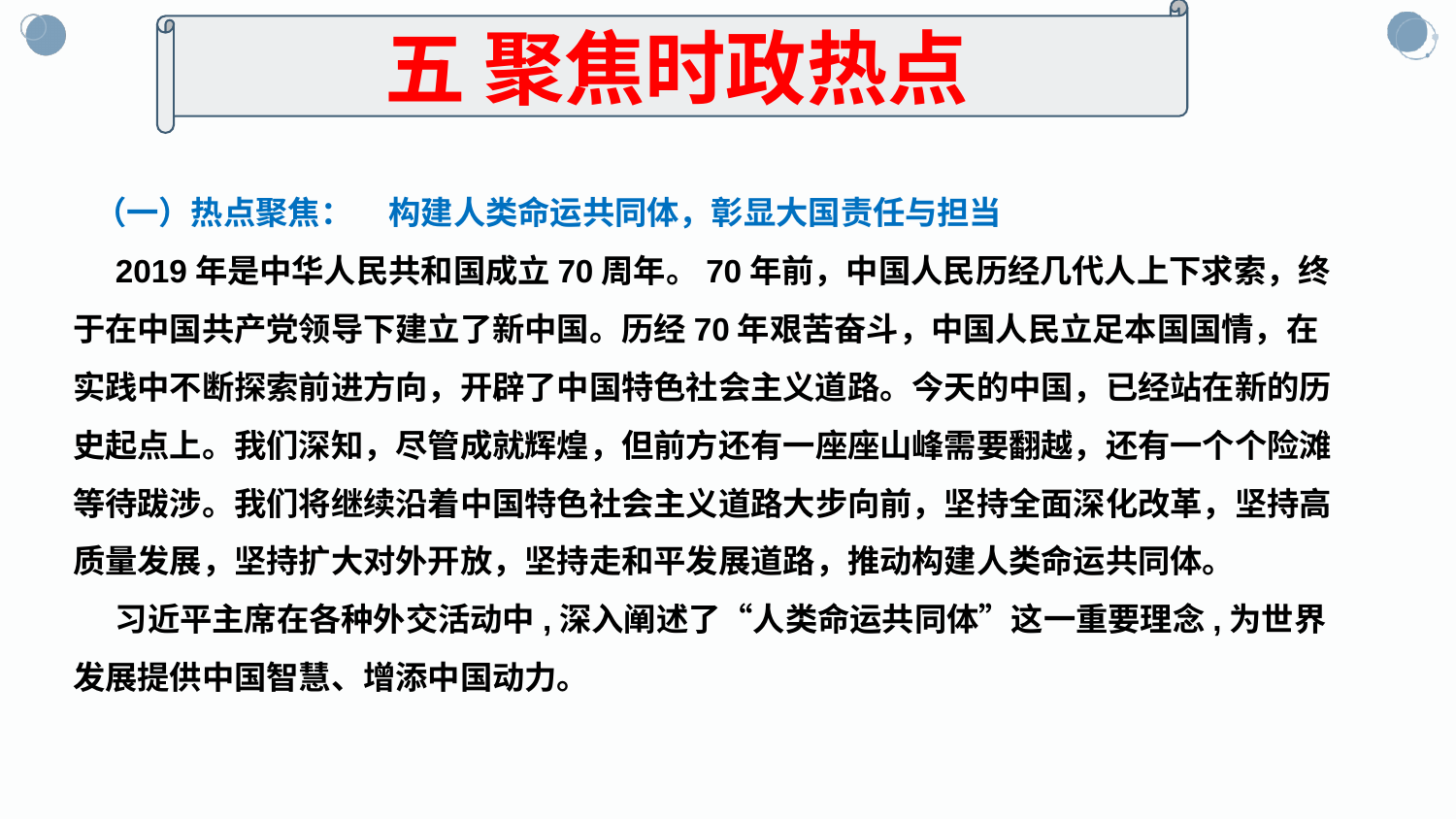

五 聚焦时政热点
（一）热点聚焦：     构建人类命运共同体，彰显大国责任与担当
2019年是中华人民共和国成立70周年。70年前，中国人民历经几代人上下求索，终于在中国共产党领导下建立了新中国。历经70年艰苦奋斗，中国人民立足本国国情，在实践中不断探索前进方向，开辟了中国特色社会主义道路。今天的中国，已经站在新的历史起点上。我们深知，尽管成就辉煌，但前方还有一座座山峰需要翻越，还有一个个险滩等待跋涉。我们将继续沿着中国特色社会主义道路大步向前，坚持全面深化改革，坚持高质量发展，坚持扩大对外开放，坚持走和平发展道路，推动构建人类命运共同体。
习近平主席在各种外交活动中,深入阐述了“人类命运共同体”这一重要理念,为世界发展提供中国智慧、增添中国动力。